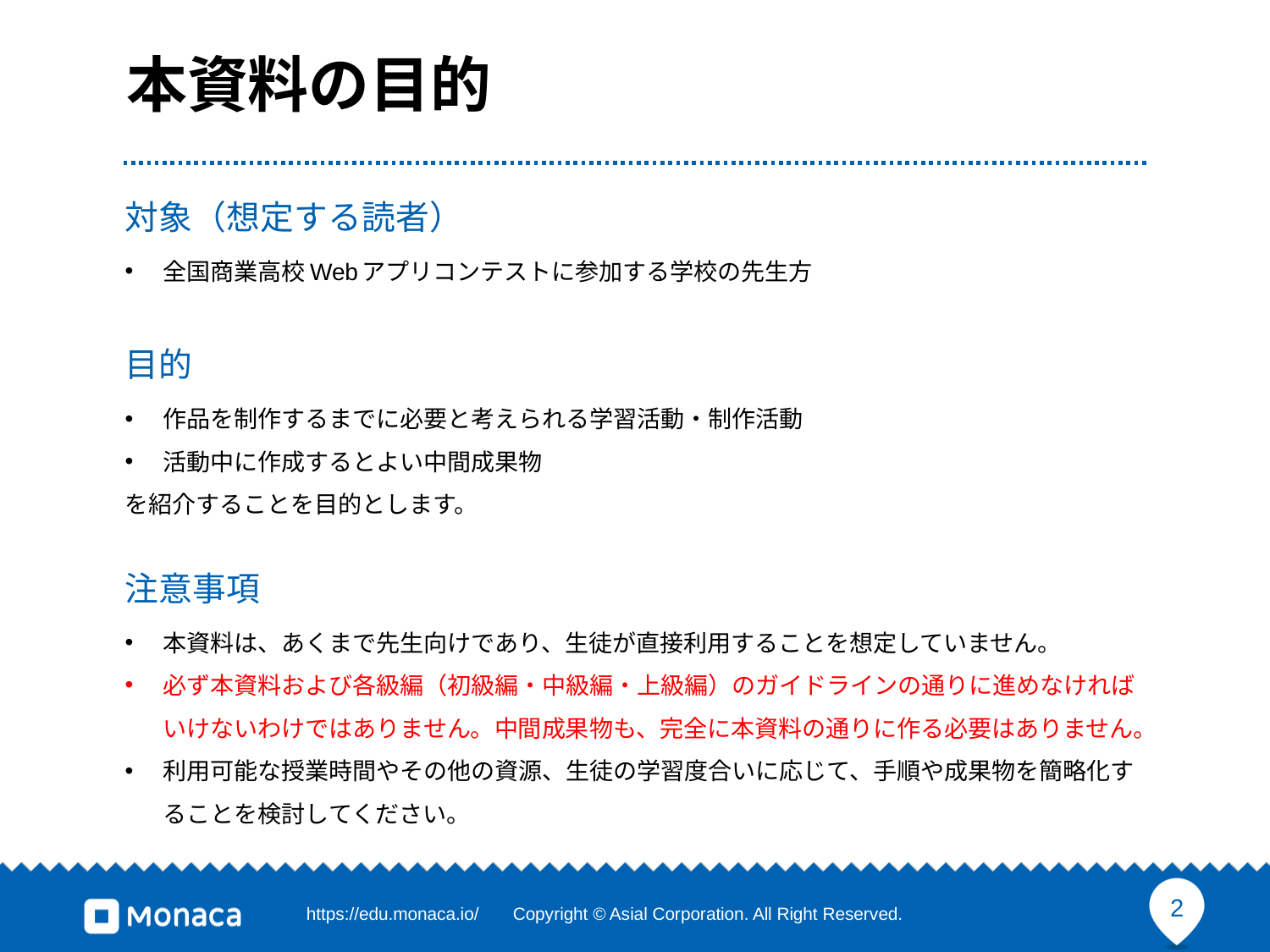

# 本資料の目的
対象（想定する読者）
全国商業高校Webアプリコンテストに参加する学校の先生方

目的
作品を制作するまでに必要と考えられる学習活動・制作活動
活動中に作成するとよい中間成果物
を紹介することを目的とします。

注意事項
本資料は、あくまで先生向けであり、生徒が直接利用することを想定していません。
必ず本資料および各級編（初級編・中級編・上級編）のガイドラインの通りに進めなければいけないわけではありません。中間成果物も、完全に本資料の通りに作る必要はありません。
利用可能な授業時間やその他の資源、生徒の学習度合いに応じて、手順や成果物を簡略化することを検討してください。